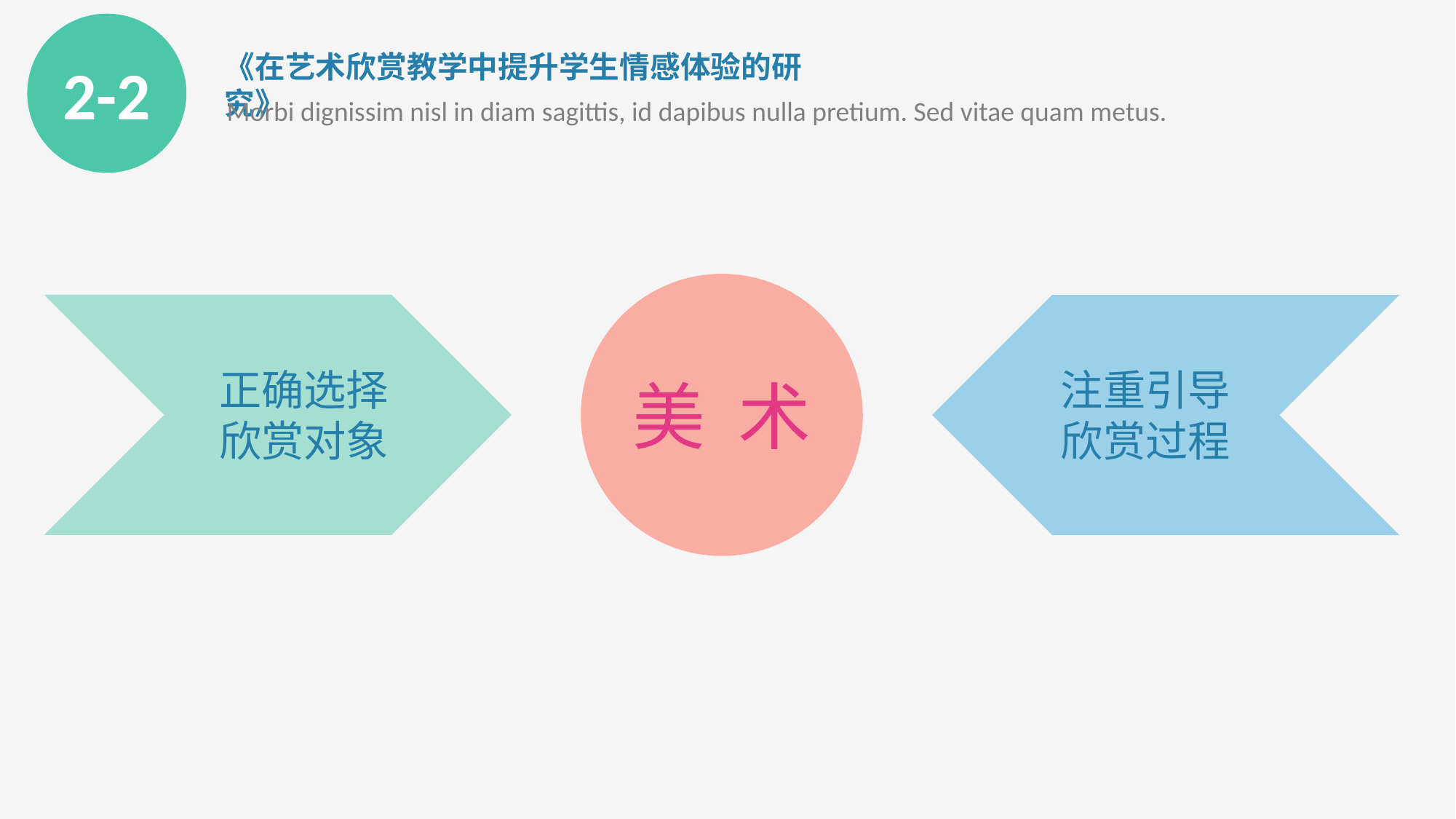

2-2
《在艺术欣赏教学中提升学生情感体验的研究》
Morbi dignissim nisl in diam sagittis, id dapibus nulla pretium. Sed vitae quam metus.

美  术

正确选择
欣赏对象

注重引导
欣赏过程